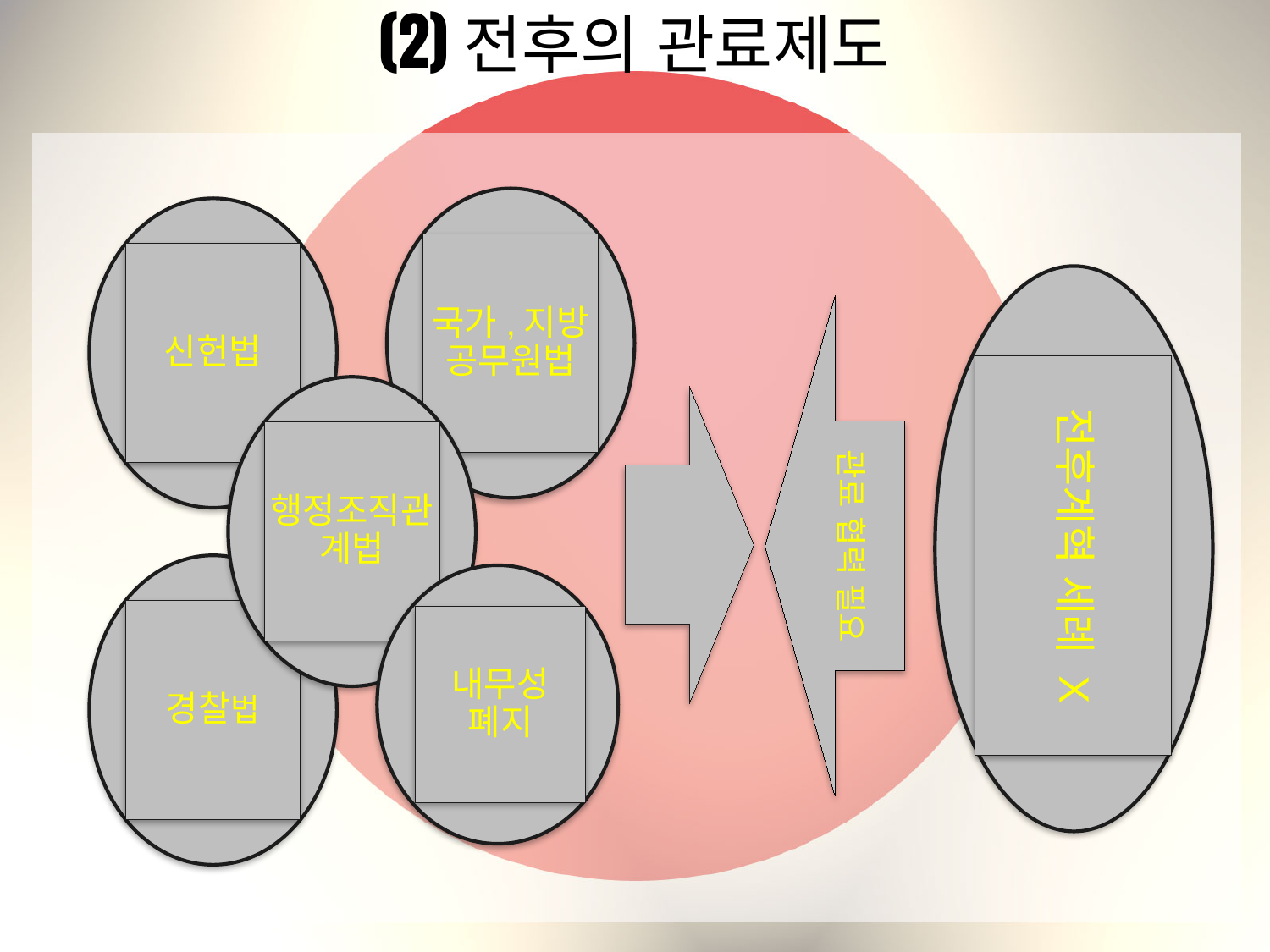

# (2)전후의 관료제도

국가,지방 공무원법

신헌법

전후계혁 세례 X
관료 협력 필요

행정조직관계법

경찰법

내무성 폐지